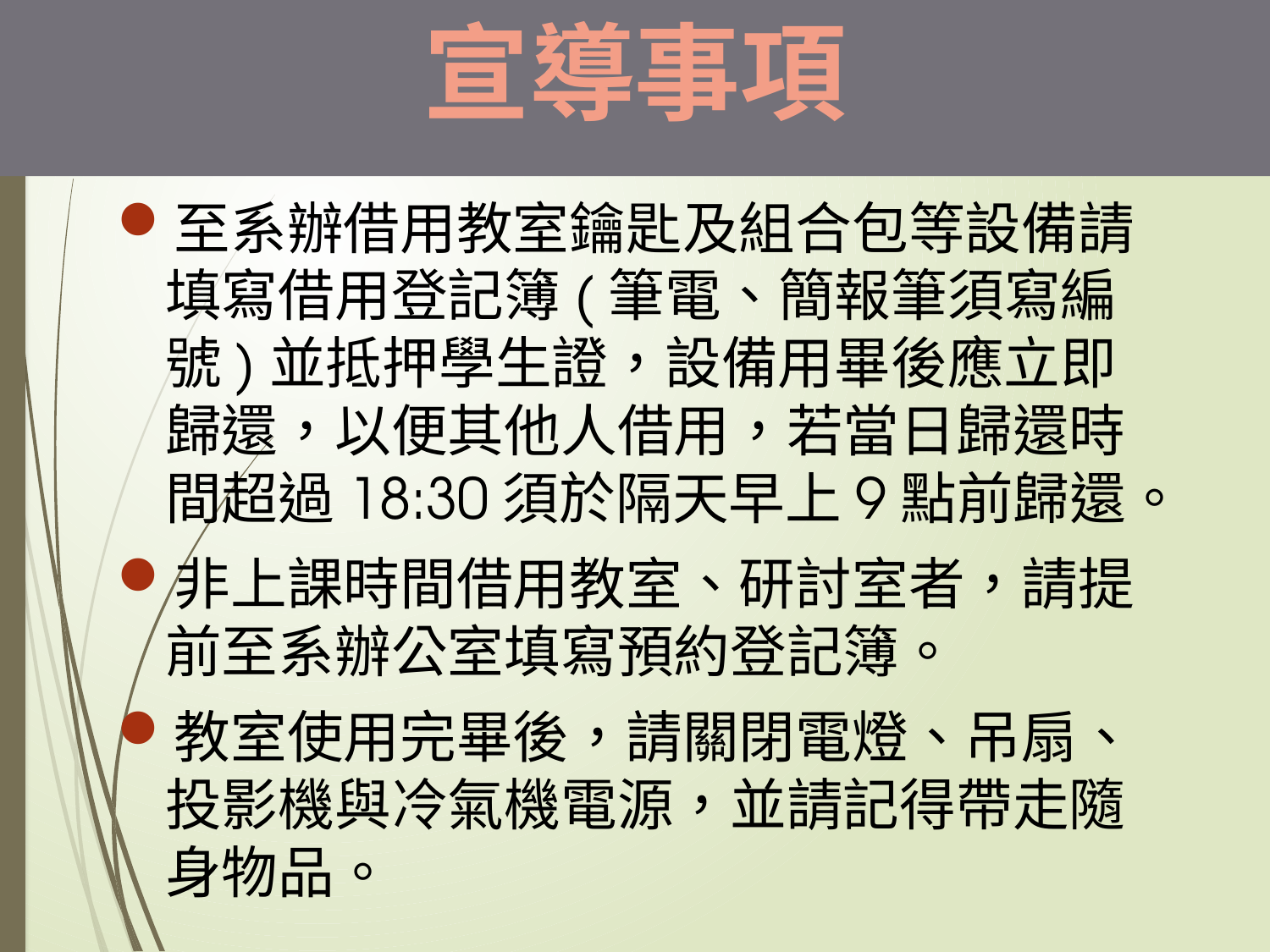

# 宣導事項
至系辦借用教室鑰匙及組合包等設備請填寫借用登記簿(筆電、簡報筆須寫編號)並抵押學生證，設備用畢後應立即歸還，以便其他人借用，若當日歸還時間超過18:30須於隔天早上9點前歸還。
非上課時間借用教室、研討室者，請提前至系辦公室填寫預約登記簿。
教室使用完畢後，請關閉電燈、吊扇、投影機與冷氣機電源，並請記得帶走隨身物品。